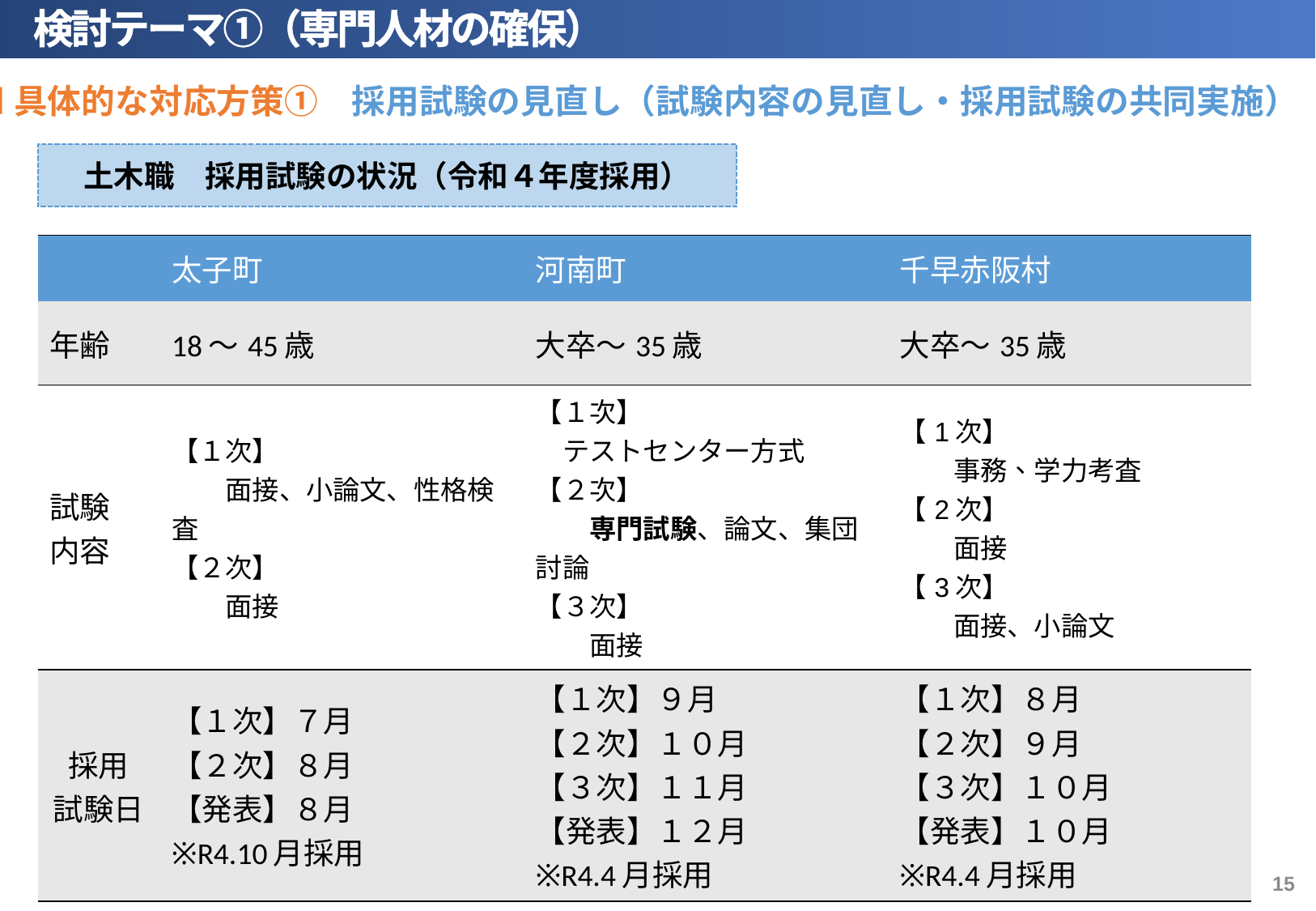

検討テーマ①（専門人材の確保）

■具体的な対応方策①　採用試験の見直し（試験内容の見直し・採用試験の共同実施）
土木職　採用試験の状況（令和４年度採用）
|  | 太子町 | 河南町 | 千早赤阪村 |
| --- | --- | --- | --- |
| 年齢 | 18～45歳 | 大卒～35歳 | 大卒～35歳 |
| 試験 内容 | 【１次】 　　面接、小論文、性格検査 【２次】 　　面接 | 【１次】 　テストセンター方式 【２次】 　　専門試験、論文、集団討論 【３次】 　　面接 | 【1次】 　　事務、学力考査 【2次】 　　面接 【3次】 　　⾯接、⼩論⽂ |
| 採用 試験日 | 【１次】７月 【２次】８月 【発表】８月 ※R4.10月採用 | 【１次】９月 【２次】１０月 【３次】１１月 【発表】１２月 ※R4.4月採用 | 【１次】８月 【２次】９月 【３次】１０月 【発表】１０月 ※R4.4月採用 |
15